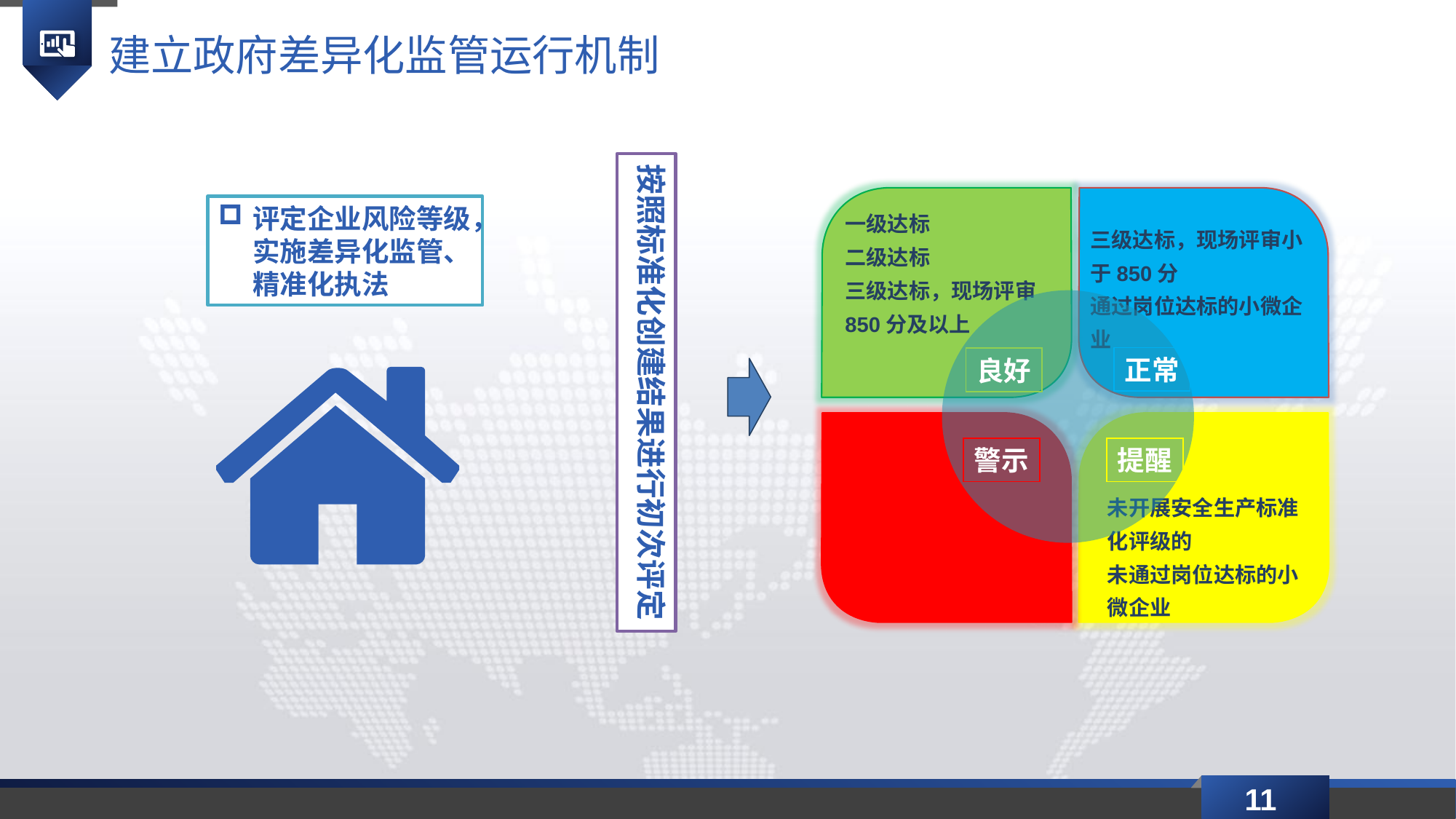

建立政府差异化监管运行机制

按照标准化创建结果进行初次评定

一级达标
二级达标
三级达标，现场评审850分及以上

三级达标，现场评审小于850分
通过岗位达标的小微企业
评定企业风险等级，实施差异化监管、精准化执法

正常
良好
警示
提醒

未开展安全生产标准化评级的
未通过岗位达标的小微企业

11

延时符